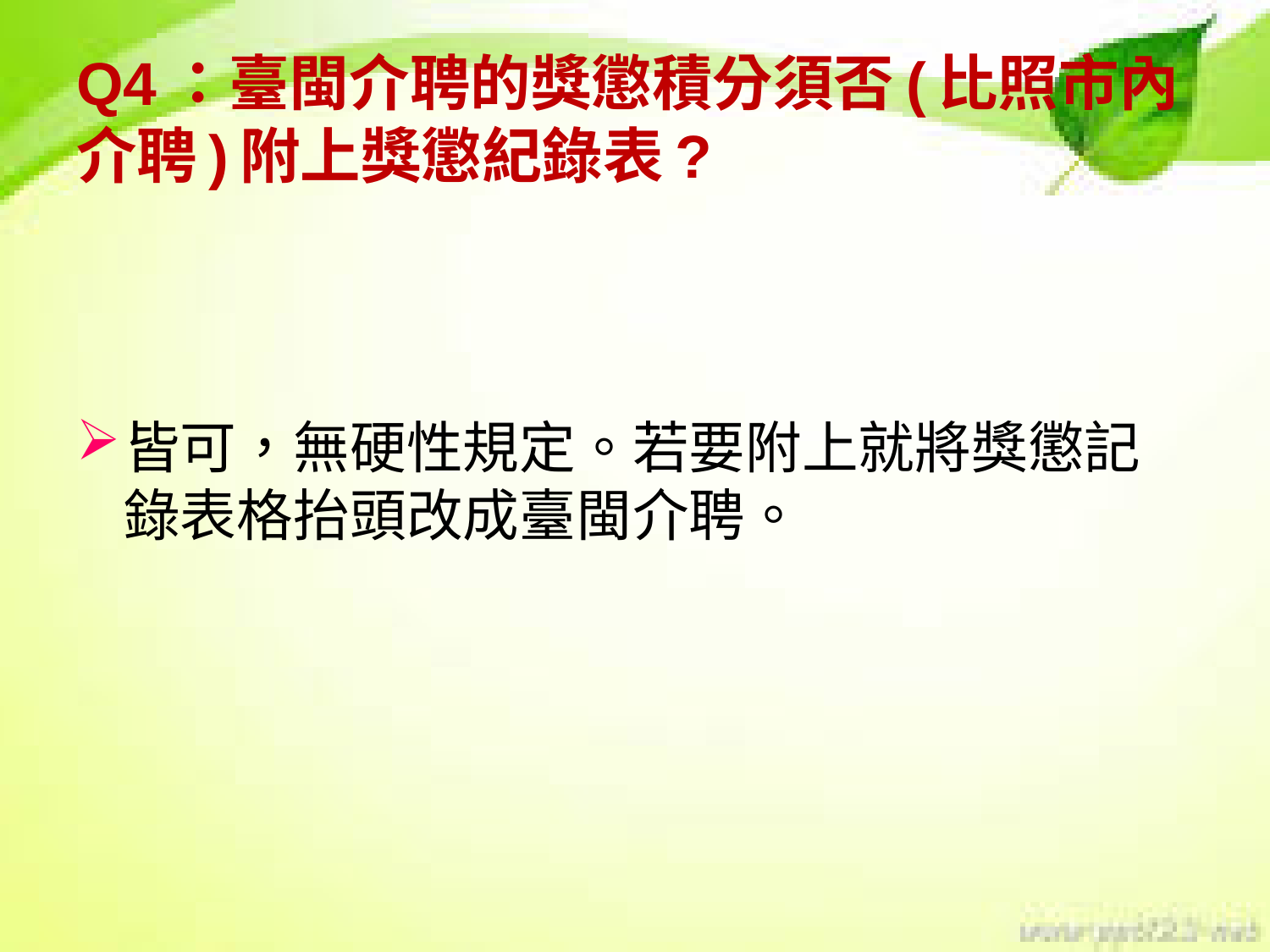

# Q4：臺閩介聘的獎懲積分須否(比照市內介聘)附上獎懲紀錄表?
皆可，無硬性規定。若要附上就將獎懲記錄表格抬頭改成臺閩介聘。